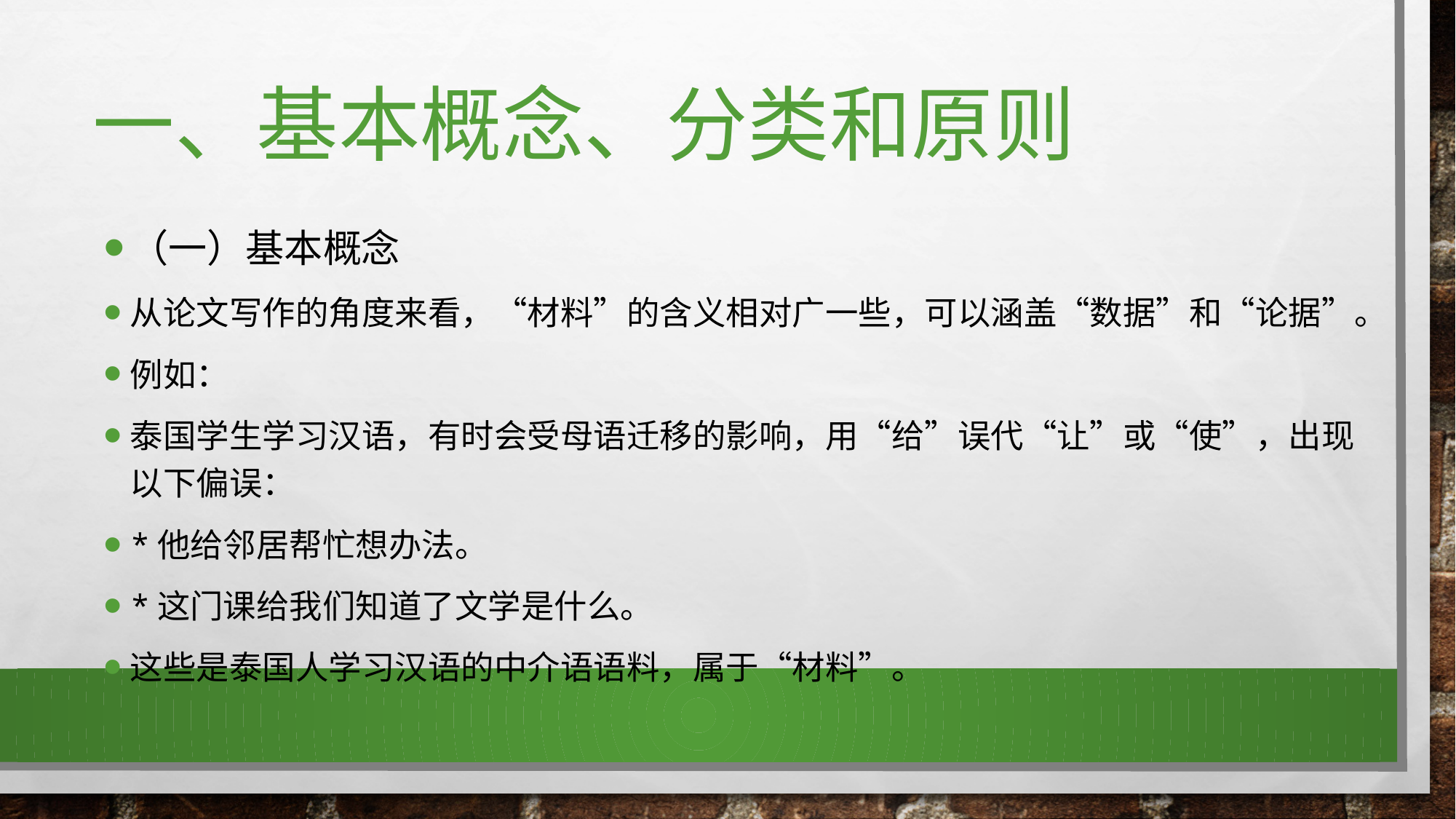

# 一、基本概念、分类和原则
（一）基本概念
从论文写作的角度来看，“材料”的含义相对广一些，可以涵盖“数据”和“论据”。
例如：
泰国学生学习汉语，有时会受母语迁移的影响，用“给”误代“让”或“使”，出现以下偏误：
*他给邻居帮忙想办法。
*这门课给我们知道了文学是什么。
这些是泰国人学习汉语的中介语语料，属于“材料”。